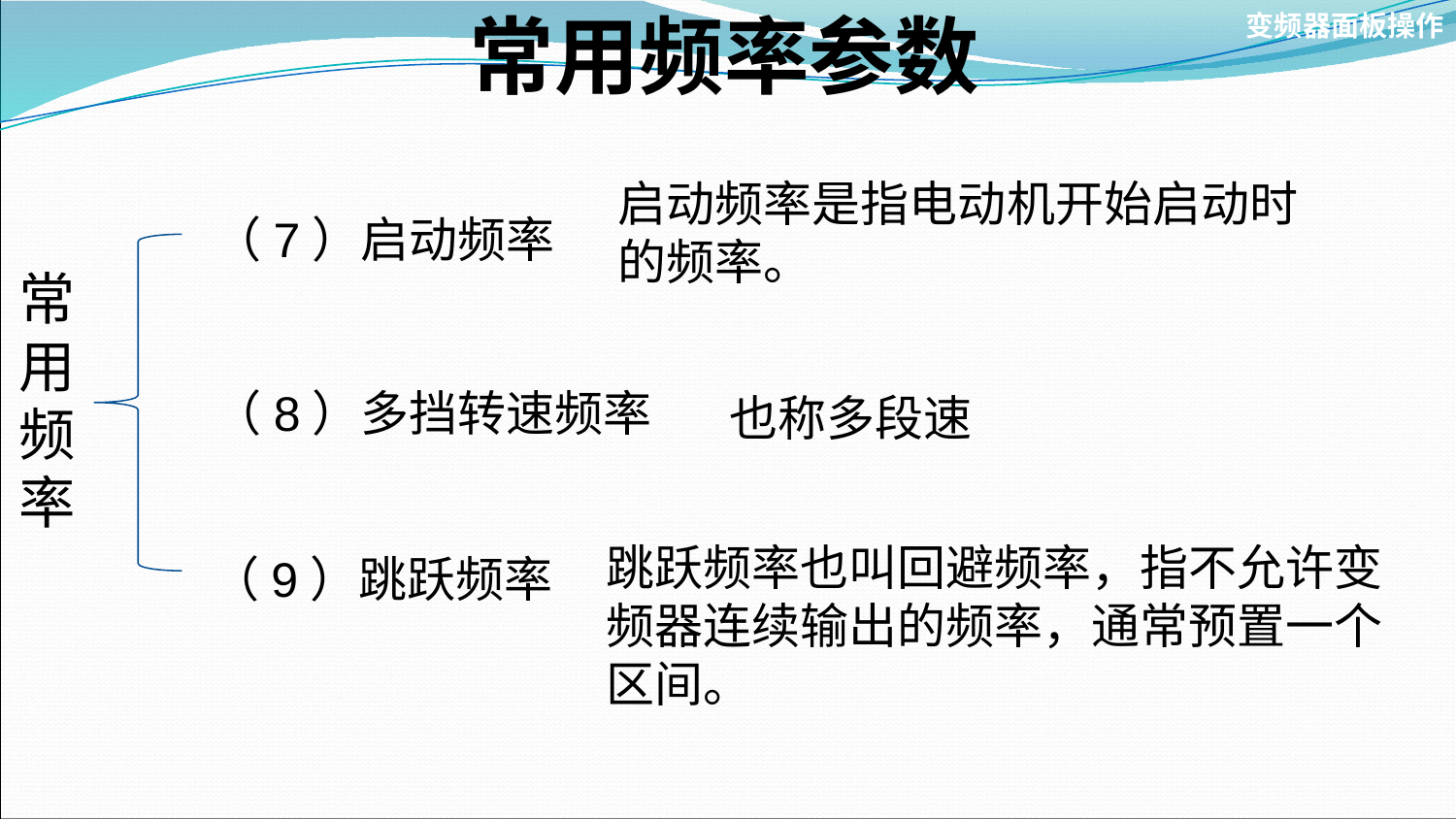

常用频率参数
变频器面板操作
启动频率是指电动机开始启动时的频率。
（7）启动频率

常
用
频
率
（8）多挡转速频率
也称多段速
跳跃频率也叫回避频率，指不允许变频器连续输出的频率，通常预置一个区间。
（9）跳跃频率
6